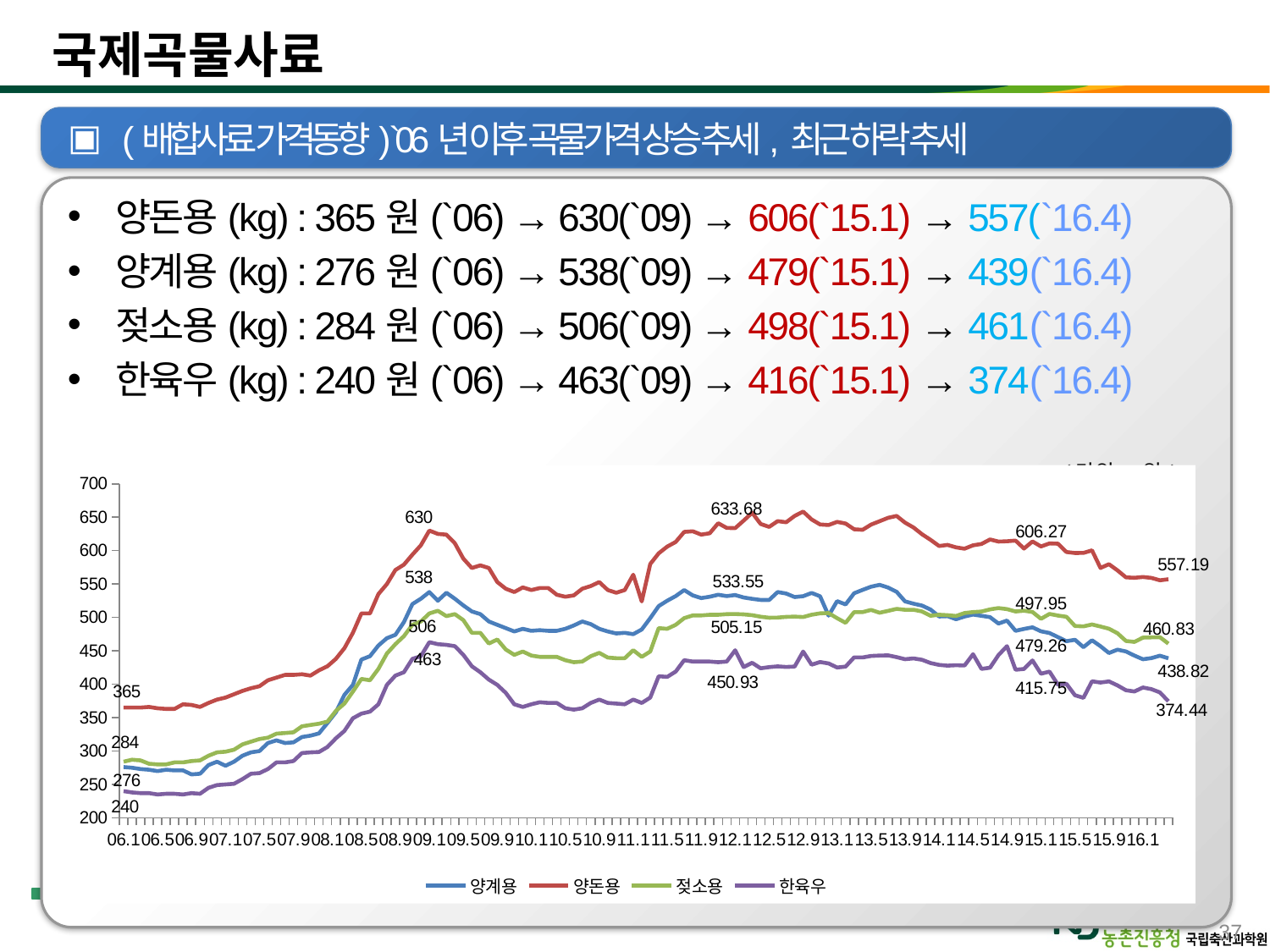

# 국제곡물사료
 (배합사료 가격동향) `06년 이후 곡물가격 상승 추세, 최근 하락 추세
양돈용(kg) : 365원(`06) → 630(`09) → 606(`15.1) → 557(`16.4)
양계용(kg) : 276원(`06) → 538(`09) → 479(`15.1) → 439(`16.4)
젖소용(kg) : 284원(`06) → 506(`09) → 498(`15.1) → 461(`16.4)
한육우(kg) : 240원(`06) → 463(`09) → 416(`15.1) → 374(`16.4)

### Chart

| Category | 양계용 | 양돈용 | 젖소용 | 한육우 |
|---|---|---|---|---|
| 06.1 | 276.0 | 365.0 | 284.0 | 240.0 |
| 06.2 | 275.0 | 365.0 | 287.0 | 238.0 |
| 06.3 | 273.0 | 365.0 | 286.0 | 237.0 |
| 06.4 | 272.0 | 366.0 | 281.0 | 237.0 |
| 06.5 | 270.0 | 364.0 | 280.0 | 235.0 |
| 06.6 | 272.0 | 363.0 | 280.0 | 236.0 |
| 06.7 | 271.0 | 363.0 | 283.0 | 236.0 |
| 06.8 | 271.0 | 370.0 | 283.0 | 235.0 |
| 06.9 | 265.0 | 369.0 | 285.0 | 237.0 |
| 06.10 | 266.0 | 366.0 | 286.0 | 236.0 |
| 06.11 | 279.0 | 372.0 | 293.0 | 245.0 |
| 06.12 | 284.0 | 377.0 | 298.0 | 249.0 |
| 07.1 | 278.0 | 380.0 | 299.0 | 250.0 |
| 07.2 | 284.0 | 385.0 | 302.0 | 251.0 |
| 07.3 | 293.0 | 390.0 | 310.0 | 258.0 |
| 07.4 | 298.0 | 394.0 | 314.0 | 266.0 |
| 07.5 | 300.0 | 397.0 | 318.0 | 267.0 |
| 07.6 | 312.0 | 406.0 | 320.0 | 273.0 |
| 07.7 | 316.0 | 410.0 | 326.0 | 283.0 |
| 07.8 | 312.0 | 414.0 | 327.0 | 283.0 |
| 07.9 | 313.0 | 414.0 | 328.0 | 285.0 |
| 07.10 | 321.0 | 415.0 | 337.0 | 297.0 |
| 07.11 | 323.0 | 413.0 | 339.0 | 298.0 |
| 07.12 | 326.33 | 420.81 | 340.91 | 298.53 |
| 08.1 | 342.0 | 427.0 | 344.0 | 306.0 |
| 08.2 | 358.0 | 438.0 | 360.0 | 319.0 |
| 08.3 | 384.0 | 454.0 | 371.0 | 330.0 |
| 08.4 | 399.0 | 477.0 | 389.0 | 349.0 |
| 08.5 | 437.0 | 506.0 | 408.0 | 356.0 |
| 08.6 | 442.0 | 506.0 | 406.0 | 359.0 |
| 08.7 | 458.0 | 535.0 | 423.0 | 370.0 |
| 08.8 | 469.0 | 550.0 | 446.0 | 399.0 |
| 08.9 | 474.0 | 571.0 | 460.0 | 413.0 |
| 08.10 | 493.0 | 579.0 | 472.0 | 418.0 |
| 08.11 | 520.0 | 594.0 | 489.0 | 438.0 |
| 08.12 | 528.0 | 608.0 | 494.0 | 442.0 |
| 09.1 | 538.0 | 630.0 | 506.0 | 463.0 |
| 09.2 | 525.0 | 625.0 | 510.0 | 460.0 |
| 09.3 | 537.0 | 624.0 | 502.0 | 459.0 |
| 09.4 | 528.0 | 611.0 | 505.0 | 457.0 |
| 09.5 | 518.0 | 588.0 | 496.0 | 444.0 |
| 09.6 | 509.0 | 574.0 | 477.0 | 427.0 |
| 09.7 | 505.0 | 578.0 | 477.0 | 418.0 |
| 09.8 | 494.0 | 574.0 | 461.0 | 407.0 |
| 09.9 | 489.0 | 553.0 | 467.0 | 399.0 |
| 09.10 | 484.0 | 543.0 | 452.0 | 387.0 |
| 09.11 | 479.0 | 538.0 | 444.0 | 370.0 |
| 09.12 | 483.0 | 545.0 | 449.0 | 366.0 |
| 10.1 | 480.0 | 541.0 | 443.0 | 370.0 |
| 10.2 | 481.0 | 544.0 | 441.0 | 373.0 |
| 10.3 | 480.0 | 544.0 | 441.0 | 372.0 |
| 10.4 | 480.0 | 534.0 | 441.0 | 372.0 |
| 10.5 | 483.0 | 531.0 | 436.0 | 364.0 |
| 10.6 | 488.0 | 533.0 | 433.0 | 362.0 |
| 10.7 | 494.0 | 543.0 | 434.0 | 364.0 |
| 10.8 | 490.0 | 547.0 | 442.0 | 372.0 |
| 10.9 | 483.0 | 553.0 | 447.0 | 377.0 |
| 10.10 | 479.0 | 541.0 | 440.0 | 372.0 |
| 10.11 | 476.0 | 537.0 | 439.0 | 371.0 |
| 10.12 | 477.0 | 541.0 | 439.0 | 370.0 |
| 11.1 | 475.0 | 564.0 | 451.0 | 377.0 |
| 11.2 | 482.0 | 524.0 | 441.0 | 372.0 |
| 11.3 | 499.0 | 580.0 | 449.0 | 380.0 |
| 11.4 | 517.0 | 596.0 | 484.0 | 412.0 |
| 11.5 | 525.0 | 606.0 | 483.0 | 411.0 |
| 11.6 | 532.0 | 613.0 | 489.0 | 419.0 |
| 11.7 | 541.0 | 628.0 | 499.0 | 436.0 |
| 11.8 | 533.0 | 629.0 | 503.0 | 434.0 |
| 11.9 | 529.0 | 624.0 | 503.0 | 434.0 |
| 11.10 | 531.0 | 626.0 | 504.0 | 434.0 |
| 11.11 | 534.0 | 641.0 | 504.0 | 433.0 |
| 11.12 | 532.0 | 634.0 | 505.0 | 434.0 |
| 12.1 | 533.55 | 633.68 | 505.15 | 450.93 |
| 12.2 | 529.91 | 644.89 | 504.57 | 425.75 |
| 12.3 | 527.89 | 656.75 | 503.4 | 432.13 |
| 12.4 | 526.25 | 639.9 | 501.07 | 423.88 |
| 12.5 | 526.23 | 635.6 | 499.59 | 425.66 |
| 12.6 | 538.03 | 644.16 | 499.83 | 426.78 |
| 12.7 | 535.81 | 642.42 | 500.84 | 425.94 |
| 12.8 | 530.53 | 651.94 | 501.21 | 426.54 |
| 12.9 | 531.83 | 658.48 | 500.67 | 448.92 |
| 12.10 | 536.71 | 646.66 | 504.08 | 429.27 |
| 12.11 | 531.71 | 639.14 | 506.17 | 433.29 |
| 12.12 | 502.65 | 638.36 | 506.51 | 431.12 |
| 13.1 | 524.42 | 643.02 | 498.93 | 425.08 |
| 13.2 | 519.47 | 640.61 | 491.95 | 426.46 |
| 13.3 | 536.22 | 631.94 | 508.05 | 440.26 |
| 13.4 | 541.26 | 631.18 | 508.05 | 440.16 |
| 13.5 | 546.0 | 638.97 | 511.22 | 442.38 |
| 13.6 | 548.77 | 644.01 | 507.04 | 442.99 |
| 13.7 | 544.76 | 649.07 | 509.82 | 443.25 |
| 13.8 | 538.42 | 651.92 | 512.83 | 440.67 |
| 13.9 | 524.01 | 641.91 | 511.45 | 437.48 |
| 13.10 | 520.58 | 634.61 | 511.46 | 438.69 |
| 13.11 | 517.76 | 624.46 | 508.91 | 436.64 |
| 13.12 | 511.79 | 616.12 | 502.52 | 431.72 |
| 14.1 | 501.44 | 606.92 | 504.04 | 428.95 |
| 14.2 | 501.92 | 608.58 | 503.42 | 427.89 |
| 14.3 | 497.38 | 604.92 | 502.21 | 428.55 |
| 14.4 | 501.38 | 602.86 | 506.59 | 428.11 |
| 14.5 | 504.27 | 608.0 | 508.07 | 444.98 |
| 14.6 | 502.41 | 609.96 | 508.9 | 422.99 |
| 14.7 | 500.45 | 616.69 | 512.09 | 424.76 |
| 14.8 | 490.81 | 613.57 | 514.04 | 443.68 |
| 14.9 | 495.36 | 614.03 | 512.42 | 457.02 |
| 14.10 | 480.02 | 615.1 | 508.96 | 421.74 |
| 14.11 | 482.83 | 603.1 | 510.05 | 422.9 |
| 14.12 | 485.24 | 613.75 | 508.17 | 435.63 |
| 15.1 | 479.26 | 606.27 | 497.95 | 415.75 |
| 15.2 | 476.7 | 610.81 | 505.26 | 418.96 |
| 15.3 | 470.6 | 610.39 | 502.82 | 399.23 |
| 15.4 | 464.42 | 597.93 | 501.02 | 400.53 |
| 15.5 | 466.59 | 596.44 | 487.22 | 383.48 |
| 15.6 | 455.52 | 596.61 | 486.68 | 379.61 |
| 15.7 | 465.82 | 600.38 | 489.47 | 404.45 |
| 15.8 | 456.99 | 574.08 | 486.46 | 402.56 |
| 15.9 | 446.75 | 579.71 | 483.15 | 404.28 |
| 15.10 | 451.77 | 570.51 | 476.37 | 398.22 |
| 15.11 | 449.12 | 560.03 | 464.81 | 391.0 |
| 15.12 | 442.91 | 559.33 | 463.38 | 389.13 |
| 16.1 | 437.44 | 560.53 | 469.79 | 395.08 |
| 16.2 | 439.17 | 559.2 | 470.21 | 392.64 |
| 16.3 | 442.75 | 555.64 | 470.43 | 387.78 |
| 16.4 | 438.82 | 557.19 | 460.83 | 374.44 |
(단위 : 원/kg)
37